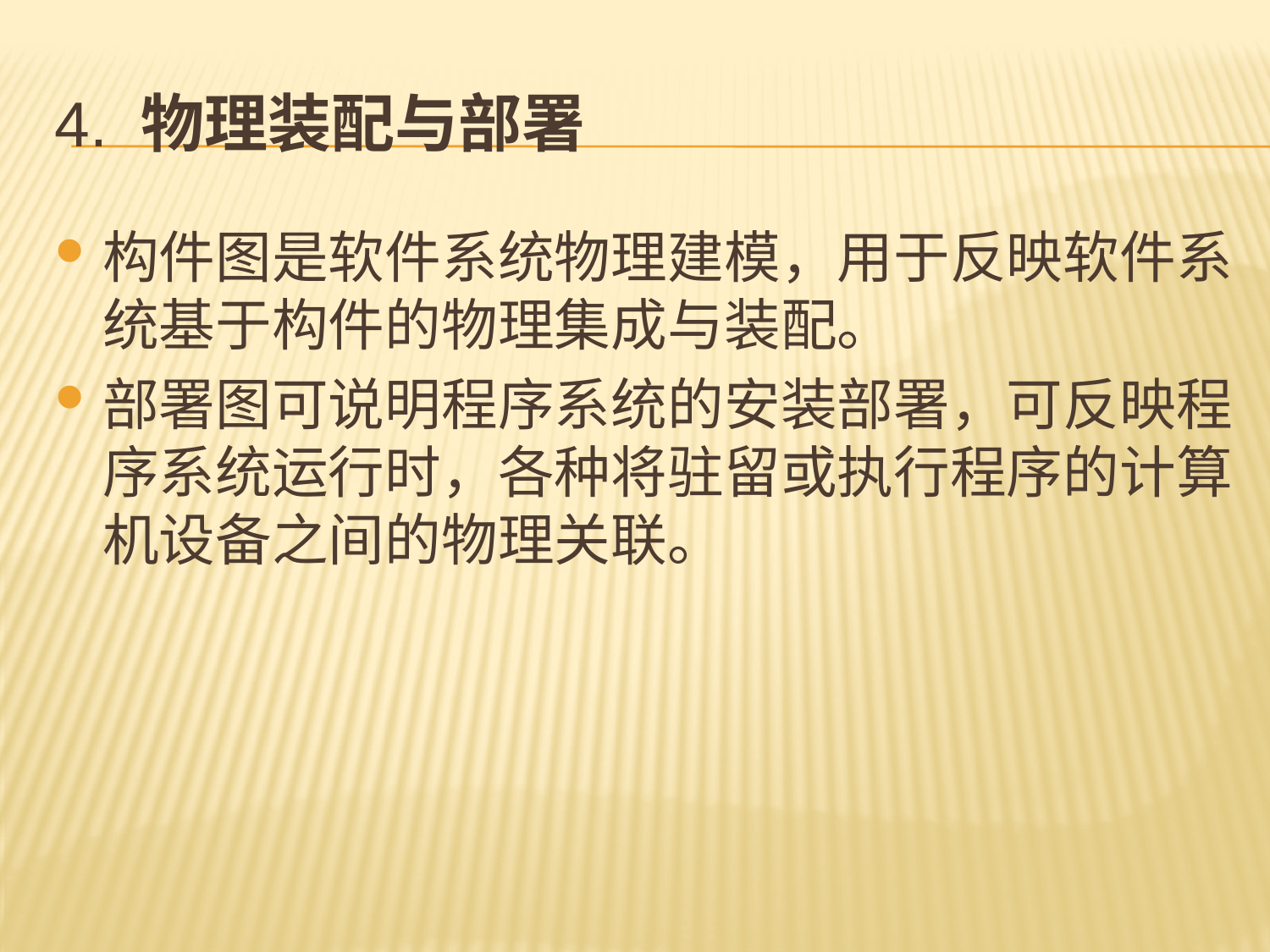

# 4. 物理装配与部署
构件图是软件系统物理建模，用于反映软件系统基于构件的物理集成与装配。
部署图可说明程序系统的安装部署，可反映程序系统运行时，各种将驻留或执行程序的计算机设备之间的物理关联。